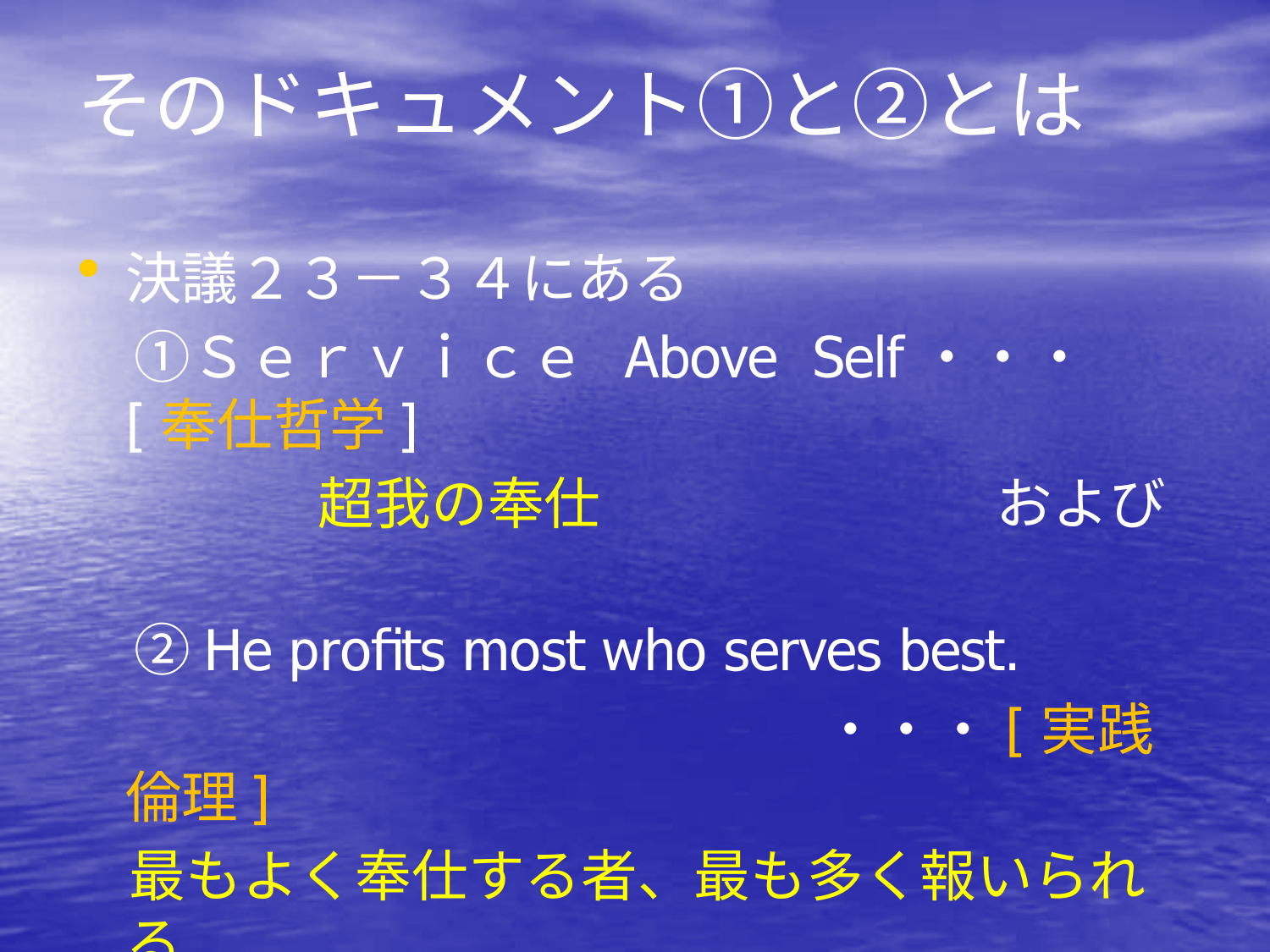

# そのドキュメント①と②とは
決議２３－３４にある
　①Ｓｅｒｖｉｃｅ  Above  Self・・・[奉仕哲学]
       　　  超我の奉仕　　　　　　　および
　②He profits most who serves best.
                 　　　 　　　   　　 ・・・[実践倫理]
   最もよく奉仕する者、最も多く報いられる
　というシェルドンの職業奉仕の理念